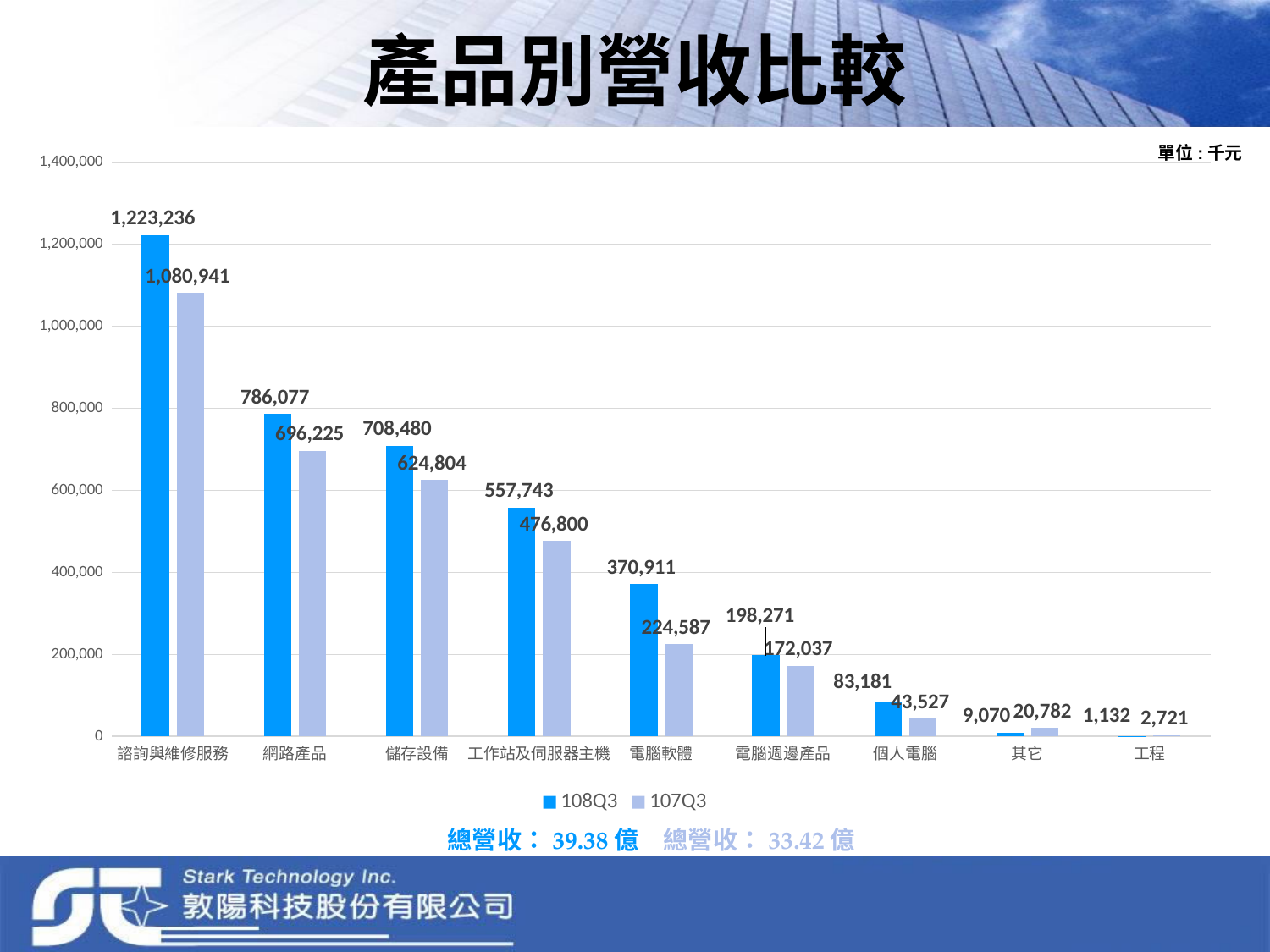

# 產品別營收比較
單位:千元

### Chart

| Category | 108Q3 | 107Q3 |
|---|---|---|
| 諮詢與維修服務 | 1223236.403 | 1080940.802 |
| 網路產品 | 786077.469 | 696224.884 |
| 儲存設備 | 708480.111 | 624803.772 |
| 工作站及伺服器主機 | 557743.343 | 476800.203 |
| 電腦軟體 | 370910.937 | 224587.445 |
| 電腦週邊產品 | 198270.546 | 172037.269 |
| 個人電腦 | 83181.164 | 43526.557 |
| 其它 | 9069.902 | 20781.748 |
| 工程 | 1131.5 | 2720.894 |
總營收：39.38億
總營收：33.42億